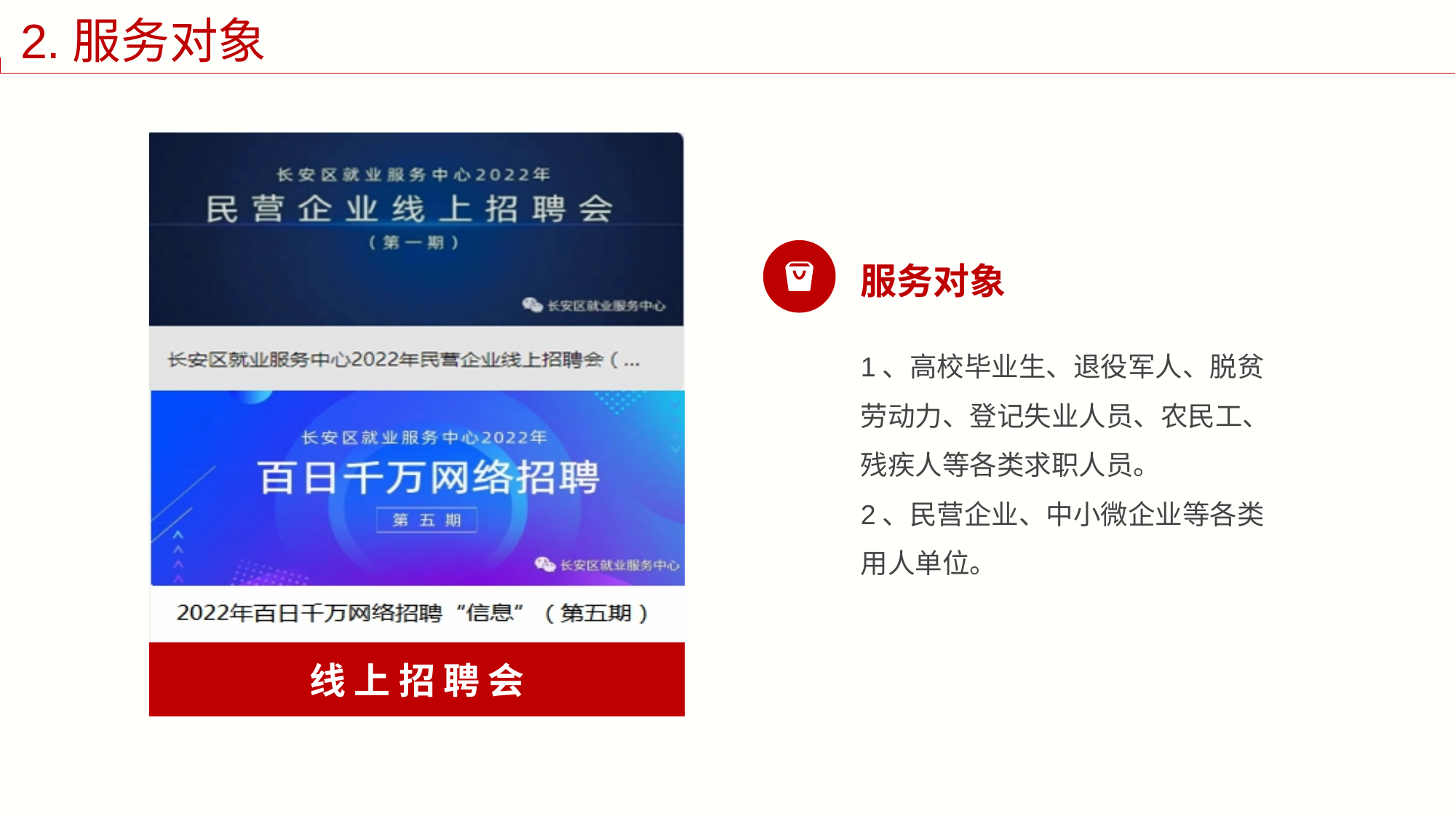

2.服务对象

服务对象

1、高校毕业生、退役军人、脱贫劳动力、登记失业人员、农民工、残疾人等各类求职人员。
2、民营企业、中小微企业等各类用人单位。
线 上 招 聘 会